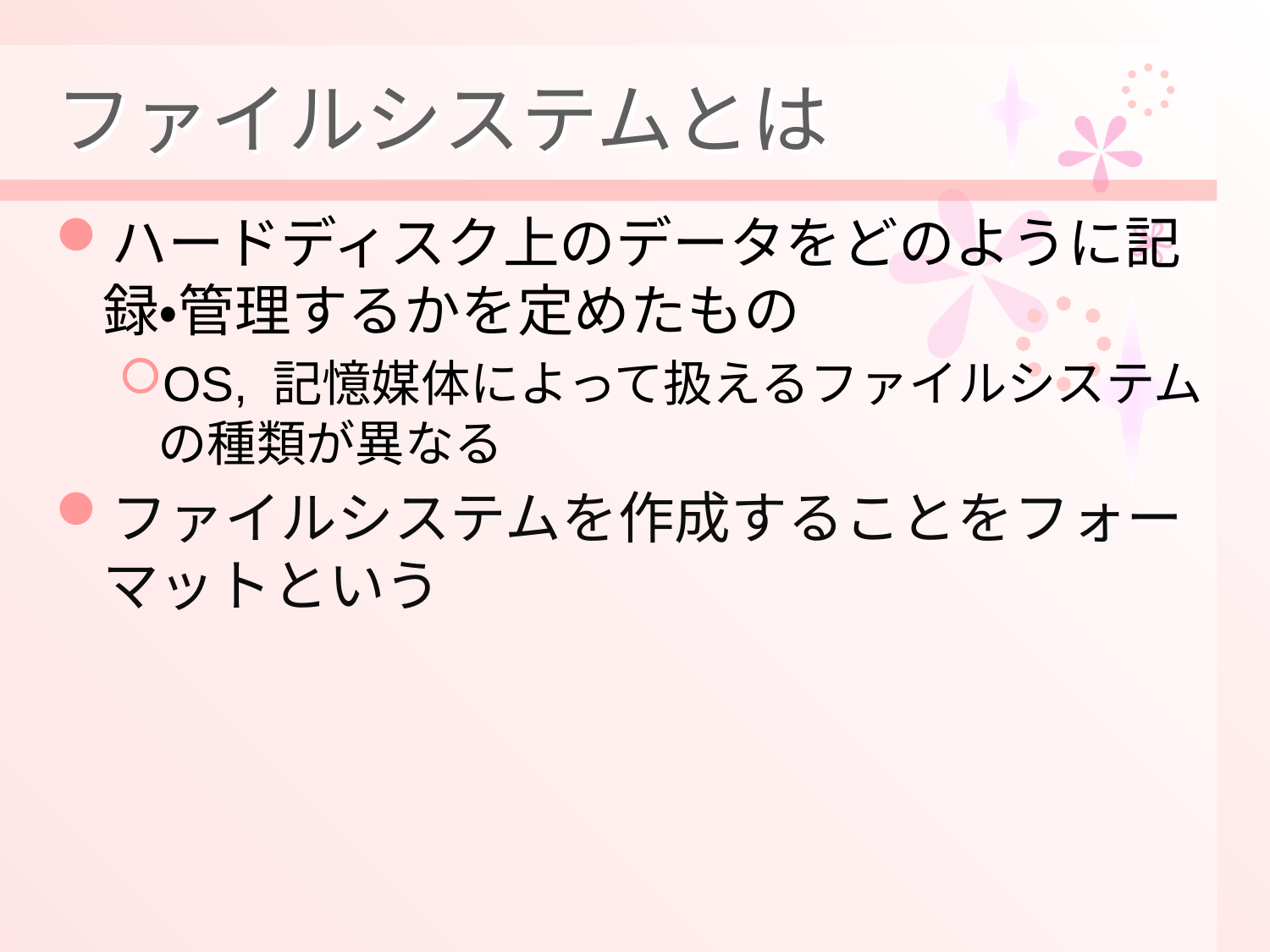

# ファイルシステムとは
ハードディスク上のデータをどのように記録・管理するかを定めたもの
OS, 記憶媒体によって扱えるファイルシステムの種類が異なる
ファイルシステムを作成することをフォーマットという